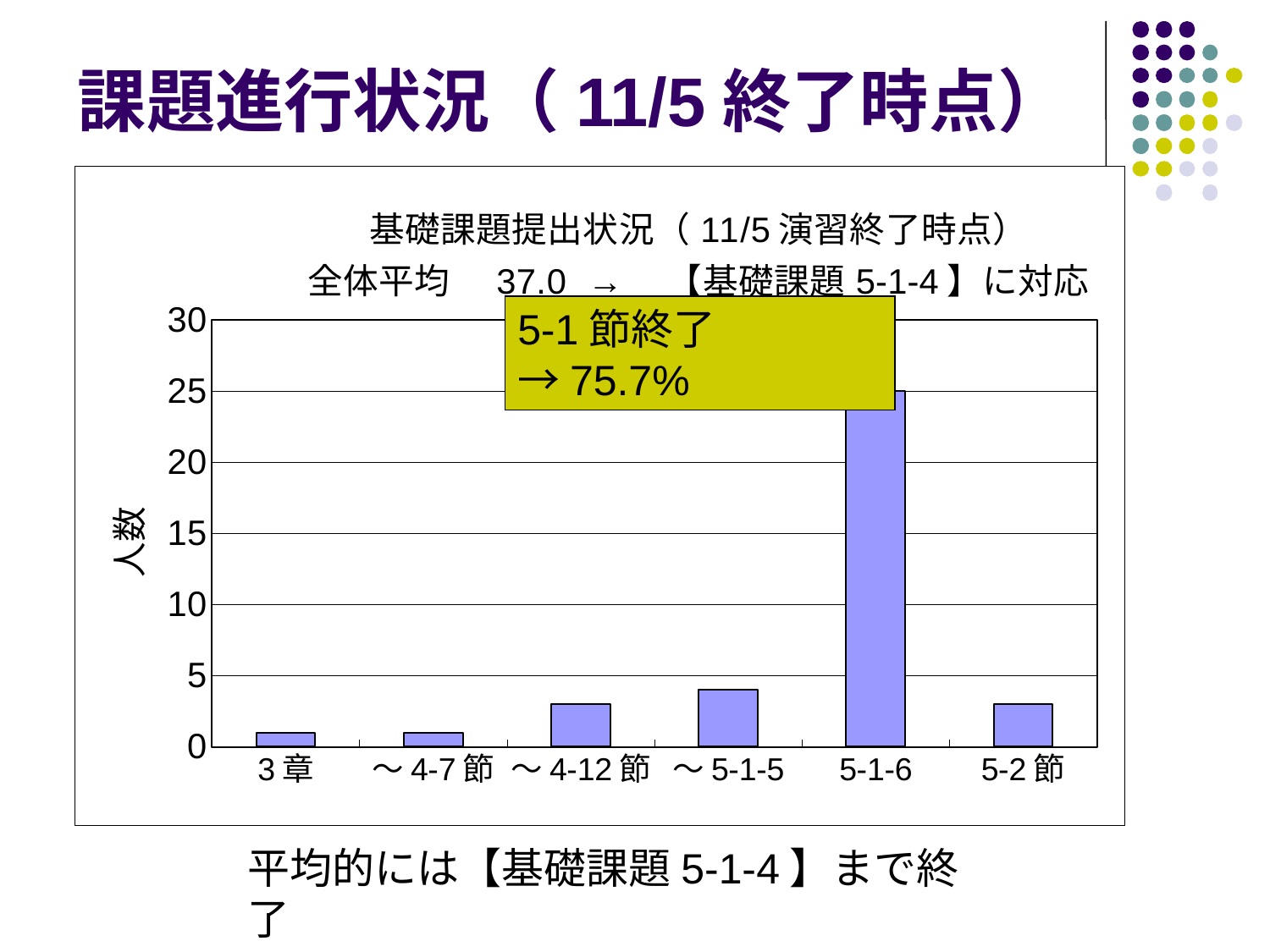

# 課題進行状況（11/5終了時点）

### Chart: 基礎課題提出状況（11/5演習終了時点）
全体平均　37.0  →　【基礎課題5-1-4】に対応

| Category |  |
|---|---|
| 3章 | 1.0 |
| ～4-7節 | 1.0 |
| ～4-12節 | 3.0 |
| ～5-1-5 | 4.0 |
| 5-1-6 | 25.0 |
| 5-2節 | 3.0 |
5-1節終了→75.7%
平均的には【基礎課題5-1-4】まで終了